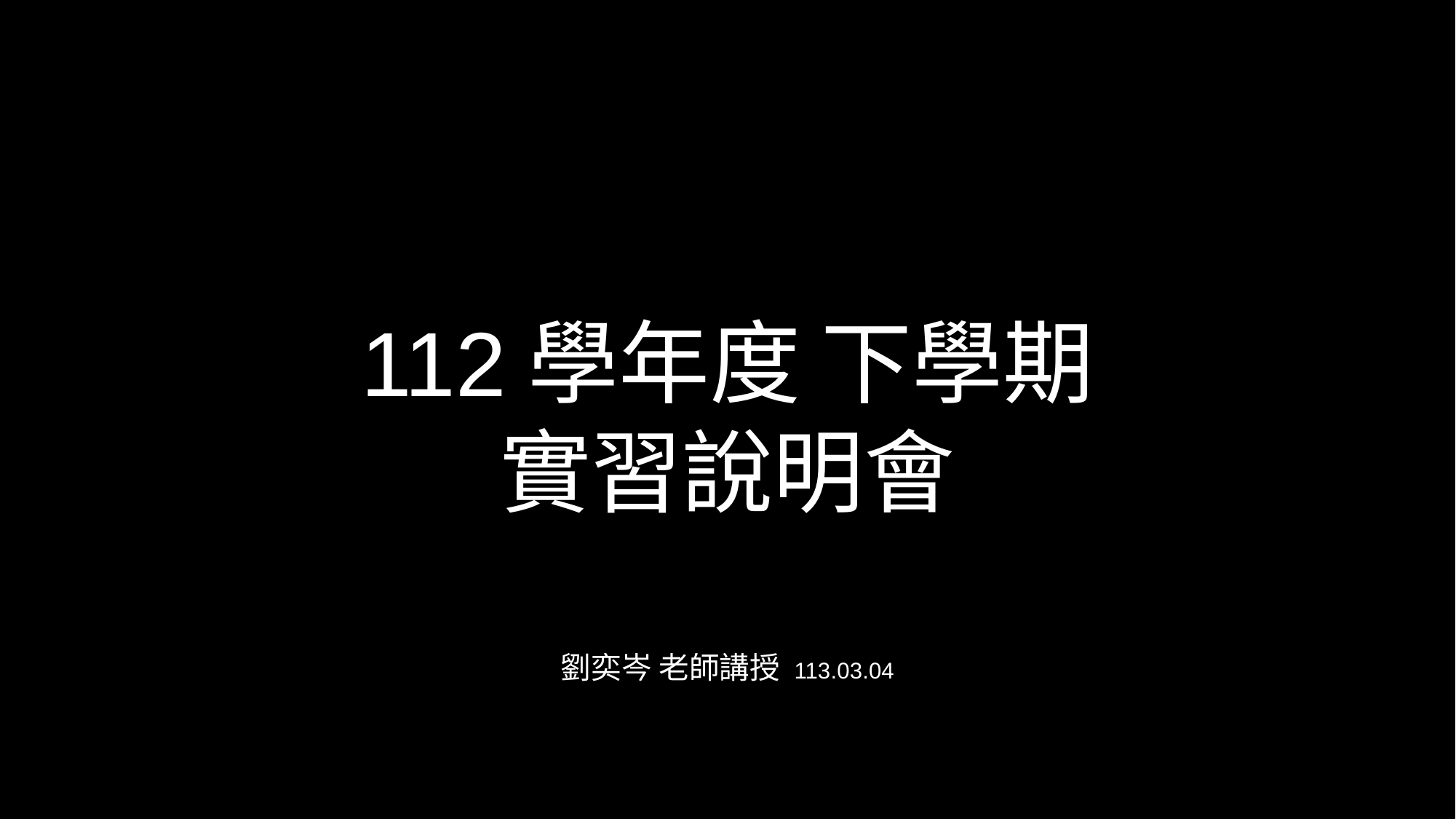

# 112學年度 下學期 實習說明會
劉奕岑 老師講授 113.03.04